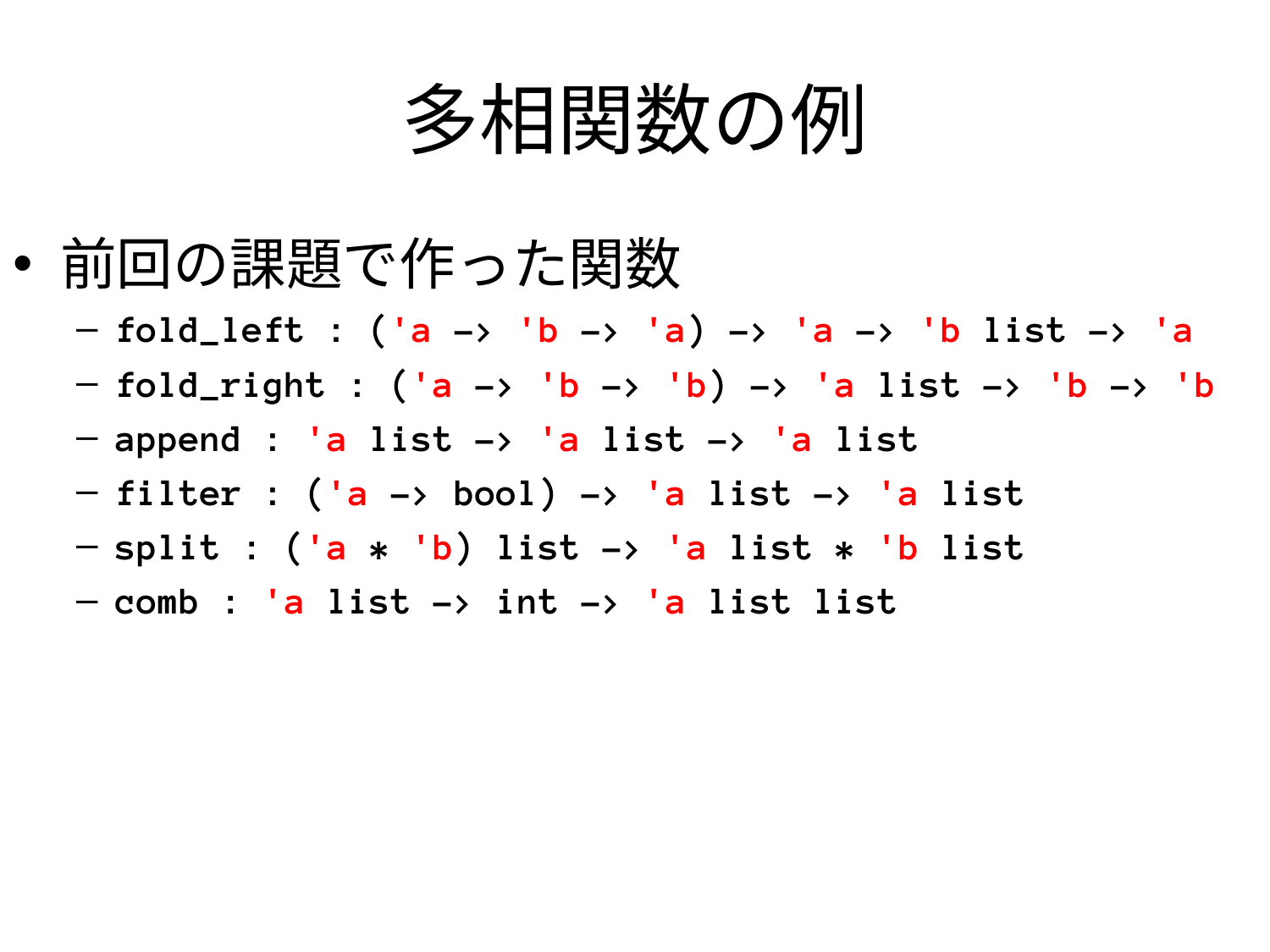

# 多相関数の例
前回の課題で作った関数
fold_left : ('a -> 'b -> 'a) -> 'a -> 'b list -> 'a
fold_right : ('a -> 'b -> 'b) -> 'a list -> 'b -> 'b
append : 'a list -> 'a list -> 'a list
filter : ('a -> bool) -> 'a list -> 'a list
split : ('a * 'b) list -> 'a list * 'b list
comb : 'a list -> int -> 'a list list